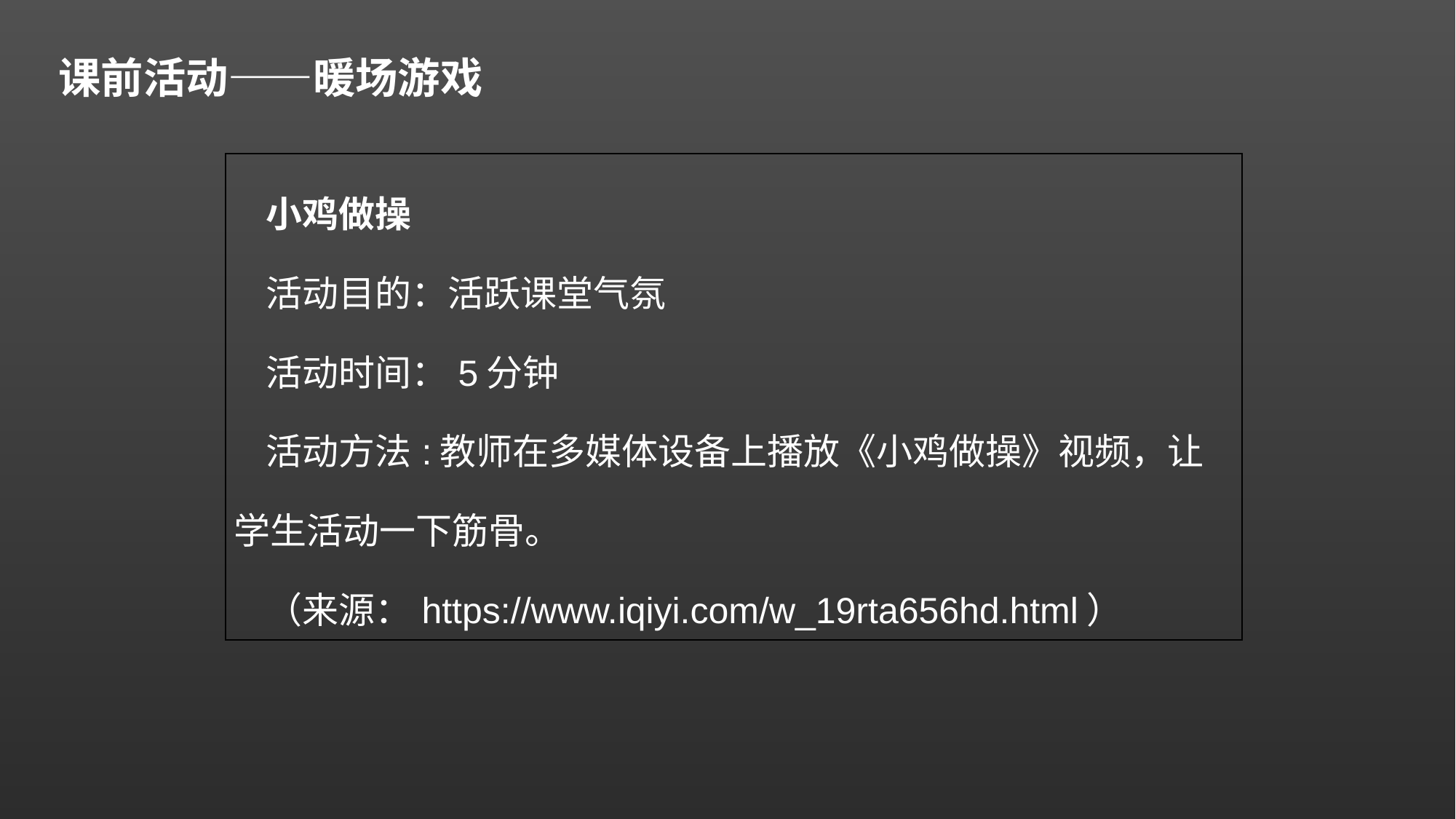

课前活动——暖场游戏
| 小鸡做操 活动目的：活跃课堂气氛 活动时间：5分钟 活动方法:教师在多媒体设备上播放《小鸡做操》视频，让学生活动一下筋骨。 （来源：https://www.iqiyi.com/w\_19rta656hd.html） |
| --- |